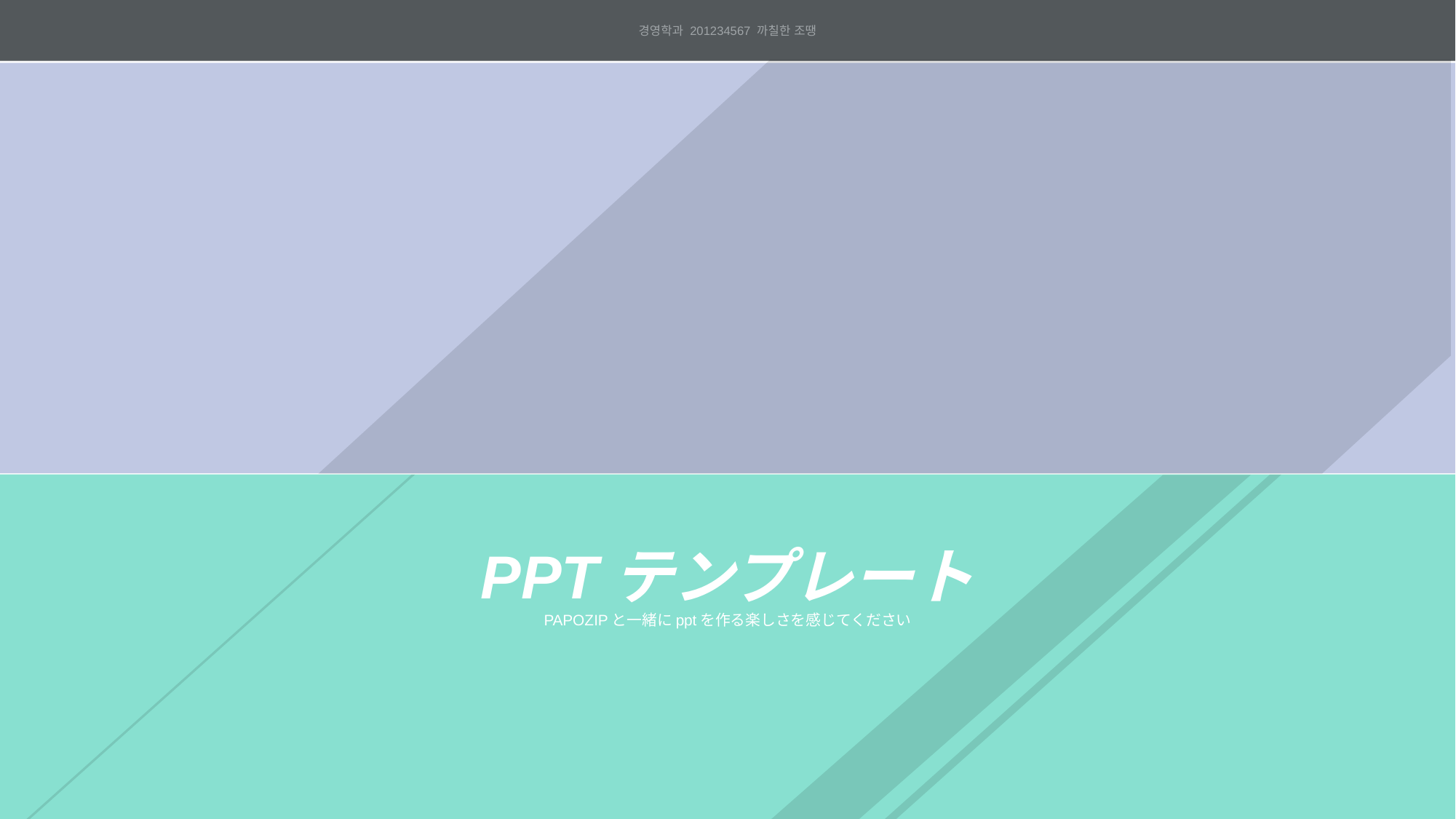

경영학과 201234567 까칠한 조땡

PPTテンプレート
PAPOZIPと一緒にpptを作る楽しさを感じてください